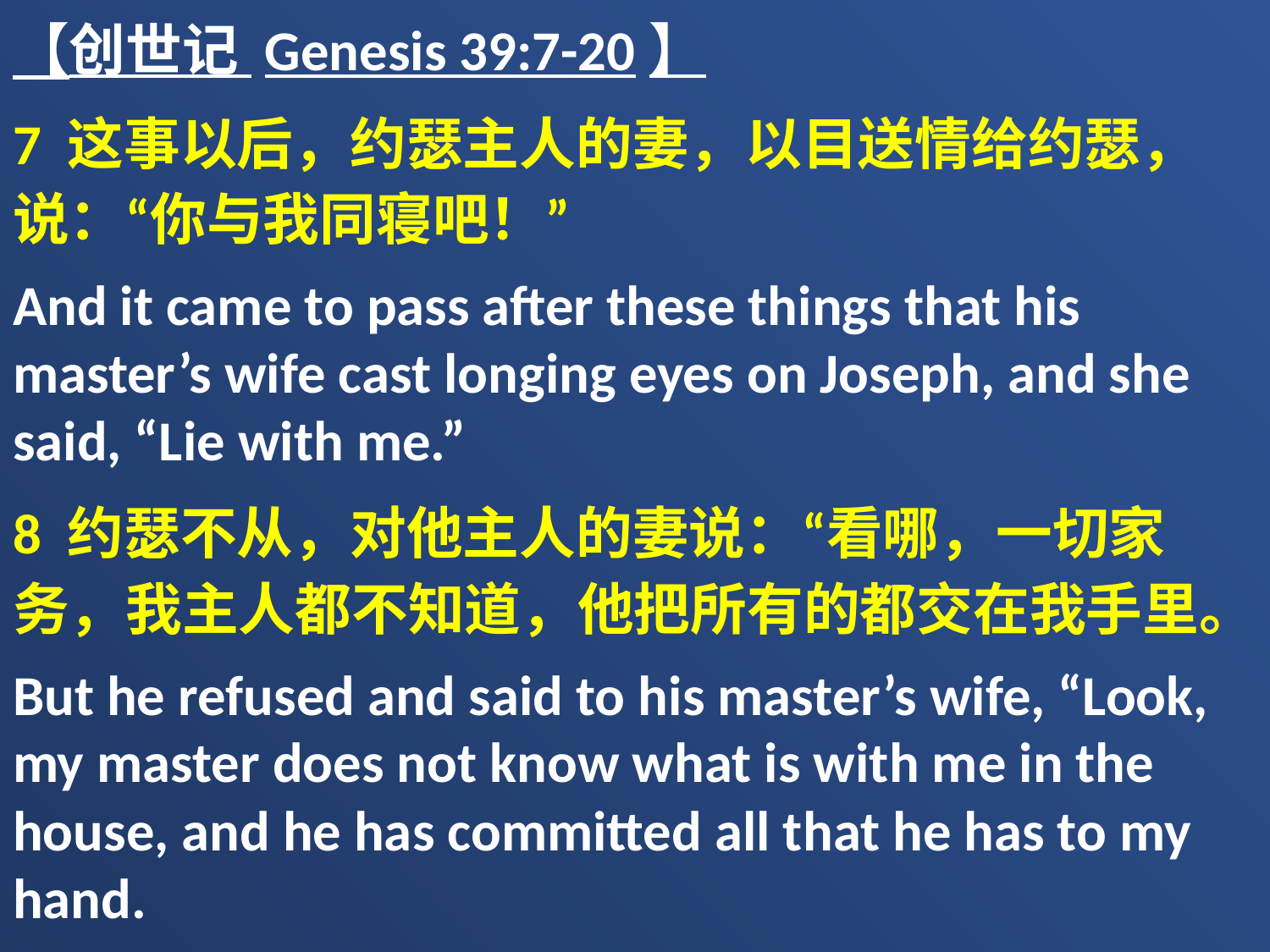

【创世记 Genesis 39:7-20】
7 这事以后，约瑟主人的妻，以目送情给约瑟，说：“你与我同寝吧！”
And it came to pass after these things that his master’s wife cast longing eyes on Joseph, and she said, “Lie with me.”
8 约瑟不从，对他主人的妻说：“看哪，一切家务，我主人都不知道，他把所有的都交在我手里。
But he refused and said to his master’s wife, “Look, my master does not know what is with me in the house, and he has committed all that he has to my hand.